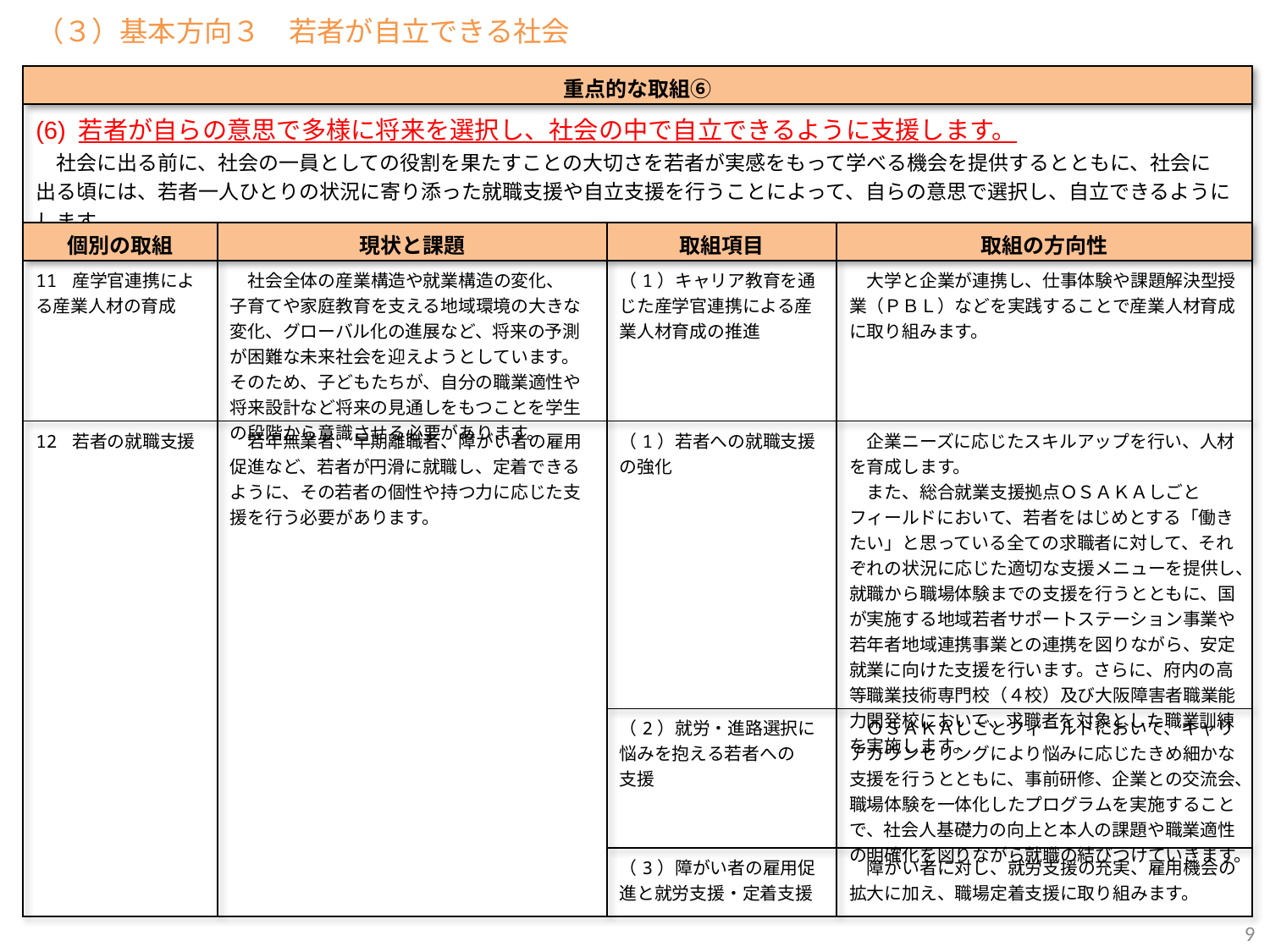

（３）基本方向３　若者が自立できる社会
| 重点的な取組⑥ |  |  |  |
| --- | --- | --- | --- |
| (6) 若者が自らの意思で多様に将来を選択し、社会の中で自立できるように支援します。 　社会に出る前に、社会の一員としての役割を果たすことの大切さを若者が実感をもって学べる機会を提供するとともに、社会に 出る頃には、若者一人ひとりの状況に寄り添った就職支援や自立支援を行うことによって、自らの意思で選択し、自立できるようにします。 |  |  |  |
| 個別の取組 | 現状と課題 | 取組項目 | 取組の方向性 |
| 11 産学官連携による産業人材の育成 | 社会全体の産業構造や就業構造の変化、 子育てや家庭教育を支える地域環境の大きな変化、グローバル化の進展など、将来の予測が困難な未来社会を迎えようとしています。 そのため、子どもたちが、自分の職業適性や将来設計など将来の見通しをもつことを学生の段階から意識させる必要があります。 | （1）キャリア教育を通じた産学官連携による産業人材育成の推進 | 大学と企業が連携し、仕事体験や課題解決型授業（ＰＢＬ）などを実践することで産業人材育成に取り組みます。 |
| 12 若者の就職支援 | 若年無業者、早期離職者、障がい者の雇用促進など、若者が円滑に就職し、定着できるように、その若者の個性や持つ力に応じた支援を行う必要があります。 | （1）若者への就職支援の強化 | 企業ニーズに応じたスキルアップを行い、人材を育成します。 　また、総合就業支援拠点ＯＳＡＫＡしごとフィールドにおいて、若者をはじめとする「働きたい」と思っている全ての求職者に対して、それぞれの状況に応じた適切な支援メニューを提供し、就職から職場体験までの支援を行うとともに、国が実施する地域若者サポートステーション事業や若年者地域連携事業との連携を図りながら、安定就業に向けた支援を行います。さらに、府内の高等職業技術専門校（４校）及び大阪障害者職業能力開発校において、求職者を対象とした職業訓練を実施します。 |
|  |  | （2）就労・進路選択に 悩みを抱える若者への 支援 | ＯＳＡＫＡしごとフィールドにおいて、キャリアカウンセリングにより悩みに応じたきめ細かな支援を行うとともに、事前研修、企業との交流会、職場体験を一体化したプログラムを実施することで、社会人基礎力の向上と本人の課題や職業適性の明確化を図りながら就職の結びつけていきます。 |
|  |  | （3）障がい者の雇用促進と就労支援・定着支援 | 障がい者に対し、就労支援の充実、雇用機会の拡大に加え、職場定着支援に取り組みます。 |
9